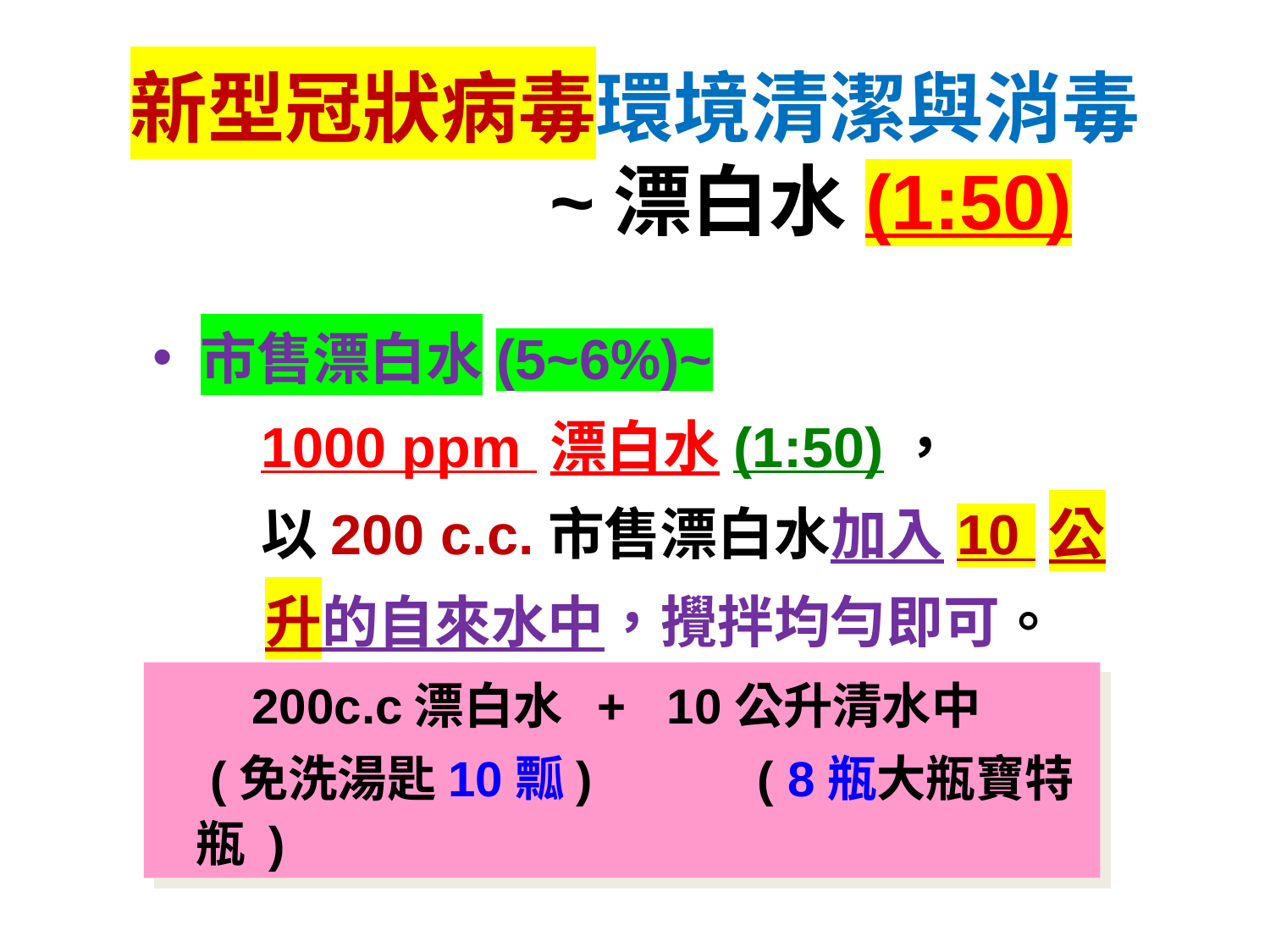

# 新型冠狀病毒環境清潔與消毒 ~漂白水(1:50)
市售漂白水(5~6%)~
1000 ppm 漂白水(1:50)，
以200 c.c.市售漂白水加入10 公升的自來水中，攪拌均勻即可。
200c.c漂白水  +   10公升清水中
   (免洗湯匙10瓢)            ( 8瓶大瓶寶特瓶 )